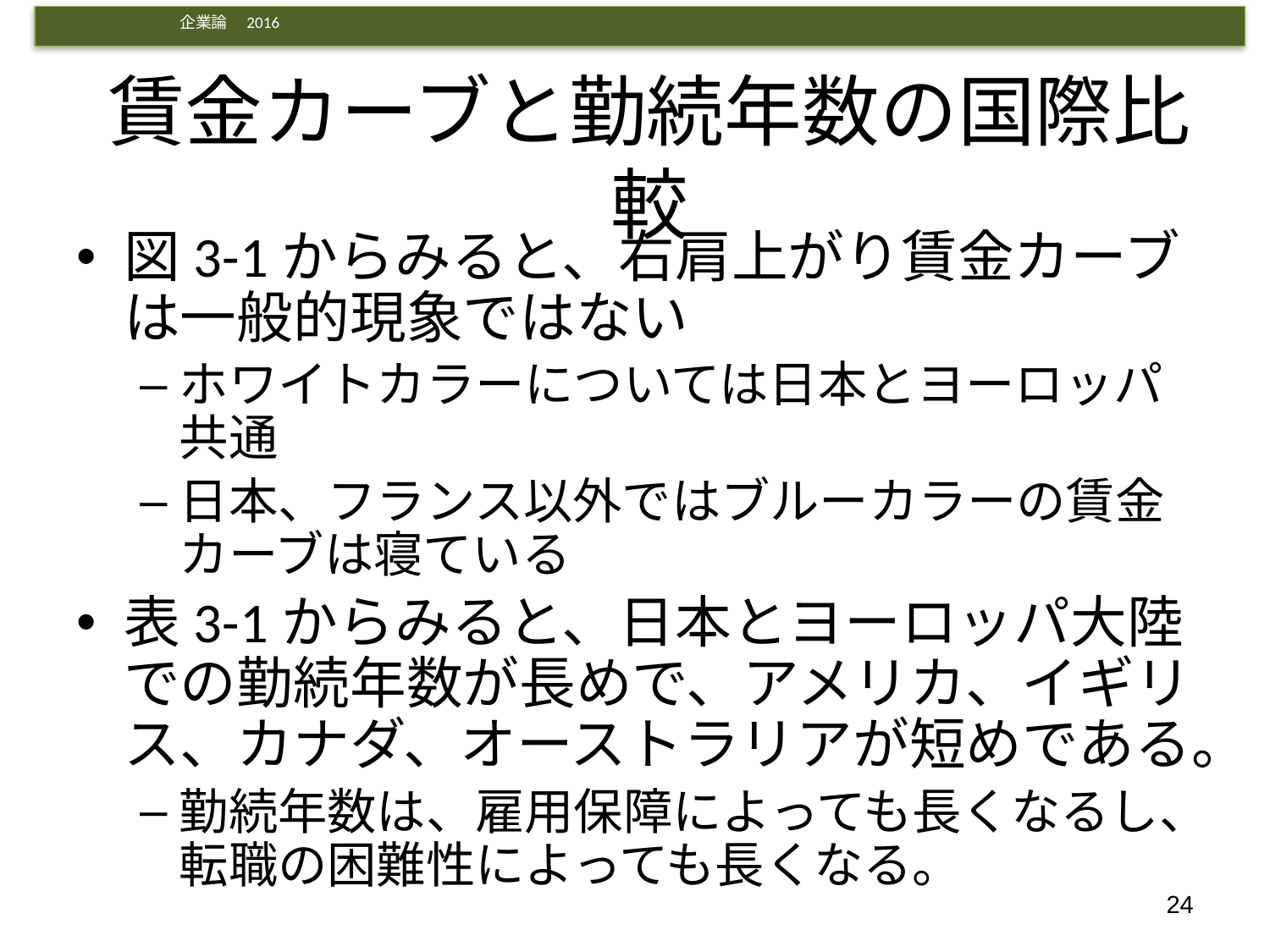

# 賃金カーブと勤続年数の国際比較
図3-1からみると、右肩上がり賃金カーブは一般的現象ではない
ホワイトカラーについては日本とヨーロッパ共通
日本、フランス以外ではブルーカラーの賃金カーブは寝ている
表3-1からみると、日本とヨーロッパ大陸での勤続年数が長めで、アメリカ、イギリス、カナダ、オーストラリアが短めである。
勤続年数は、雇用保障によっても長くなるし、転職の困難性によっても長くなる。
24